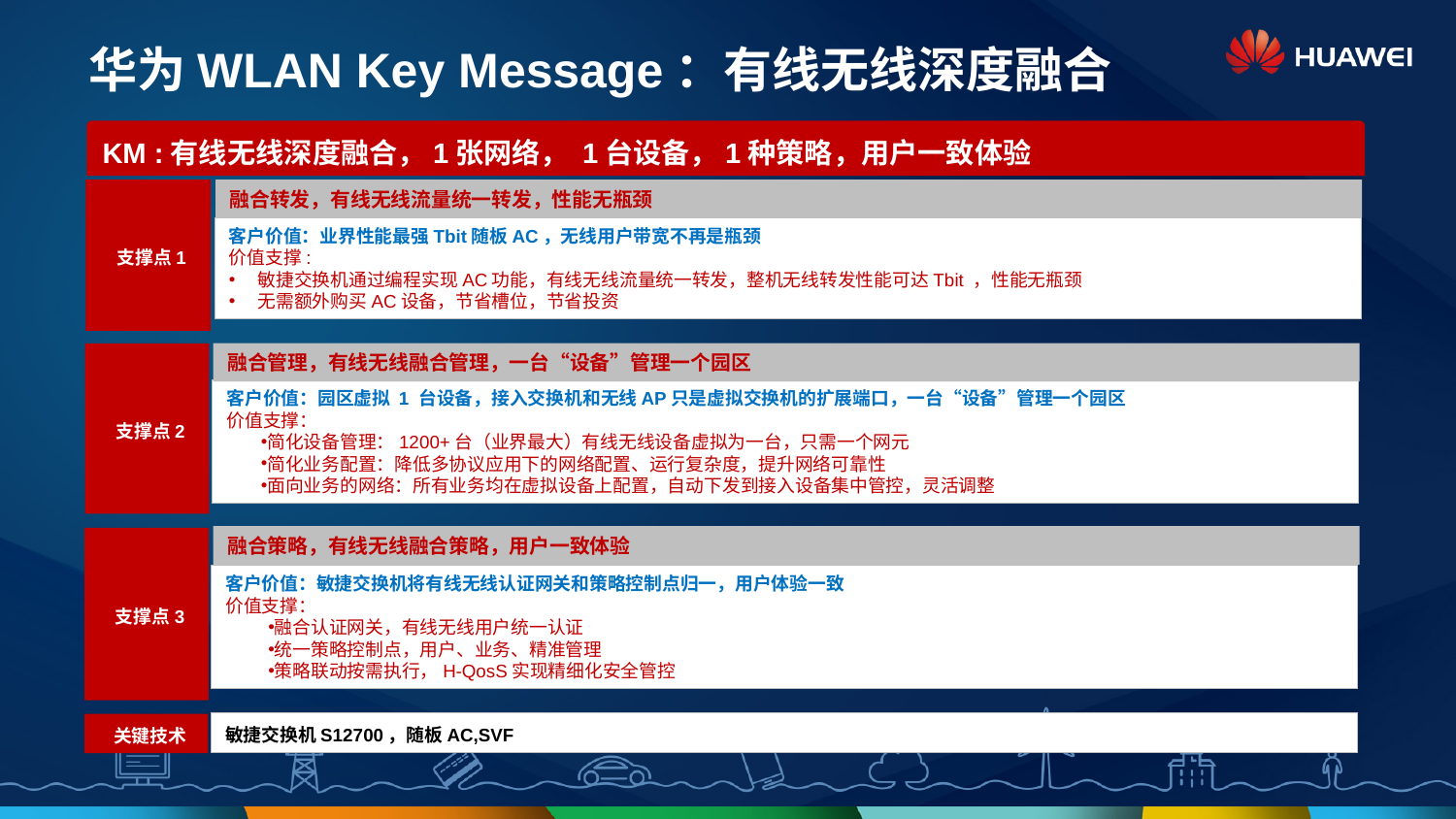

华为WLAN Key Message：有线无线深度融合

KM :有线无线深度融合，1张网络， 1台设备，1种策略，用户一致体验
融合转发，有线无线流量统一转发，性能无瓶颈
支撑点1
客户价值：业界性能最强Tbit随板AC，无线用户带宽不再是瓶颈
价值支撑:
敏捷交换机通过编程实现AC功能，有线无线流量统一转发，整机无线转发性能可达Tbit ，性能无瓶颈
无需额外购买AC设备，节省槽位，节省投资
融合管理，有线无线融合管理，一台“设备”管理一个园区
支撑点2
客户价值：园区虚拟 1 台设备，接入交换机和无线AP只是虚拟交换机的扩展端口，一台“设备”管理一个园区
价值支撑：
简化设备管理：1200+台（业界最大）有线无线设备虚拟为一台，只需一个网元
简化业务配置：降低多协议应用下的网络配置、运行复杂度，提升网络可靠性
面向业务的网络：所有业务均在虚拟设备上配置，自动下发到接入设备集中管控，灵活调整
融合策略，有线无线融合策略，用户一致体验
支撑点3
客户价值：敏捷交换机将有线无线认证网关和策略控制点归一，用户体验一致
价值支撑：
融合认证网关，有线无线用户统一认证
统一策略控制点，用户、业务、精准管理
策略联动按需执行，H-QosS实现精细化安全管控
敏捷交换机S12700，随板AC,SVF
关键技术